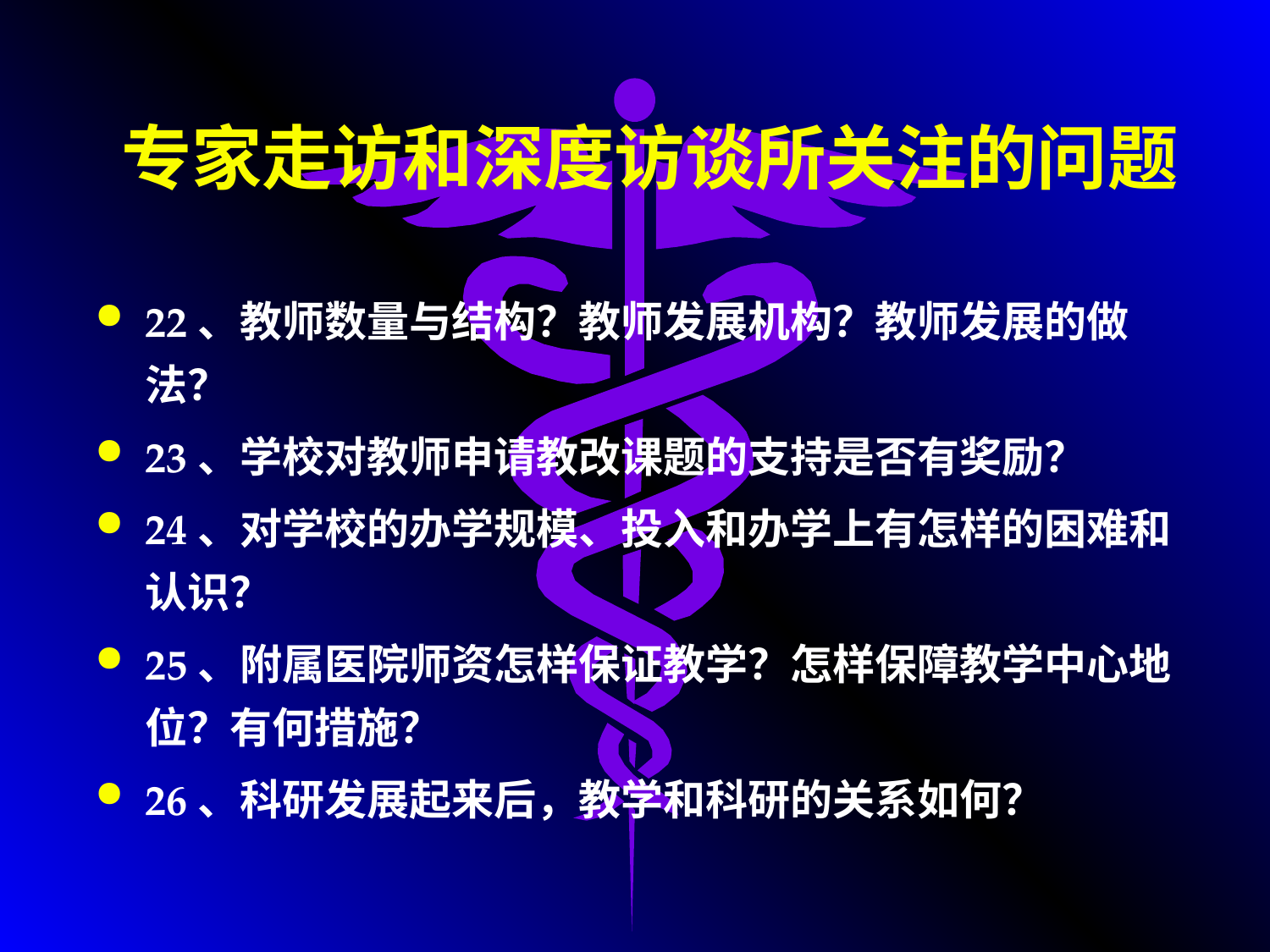

# 专家走访和深度访谈所关注的问题
22、教师数量与结构？教师发展机构？教师发展的做法？
23、学校对教师申请教改课题的支持是否有奖励？
24、对学校的办学规模、投入和办学上有怎样的困难和认识？
25、附属医院师资怎样保证教学？怎样保障教学中心地位？有何措施？
26、科研发展起来后，教学和科研的关系如何？